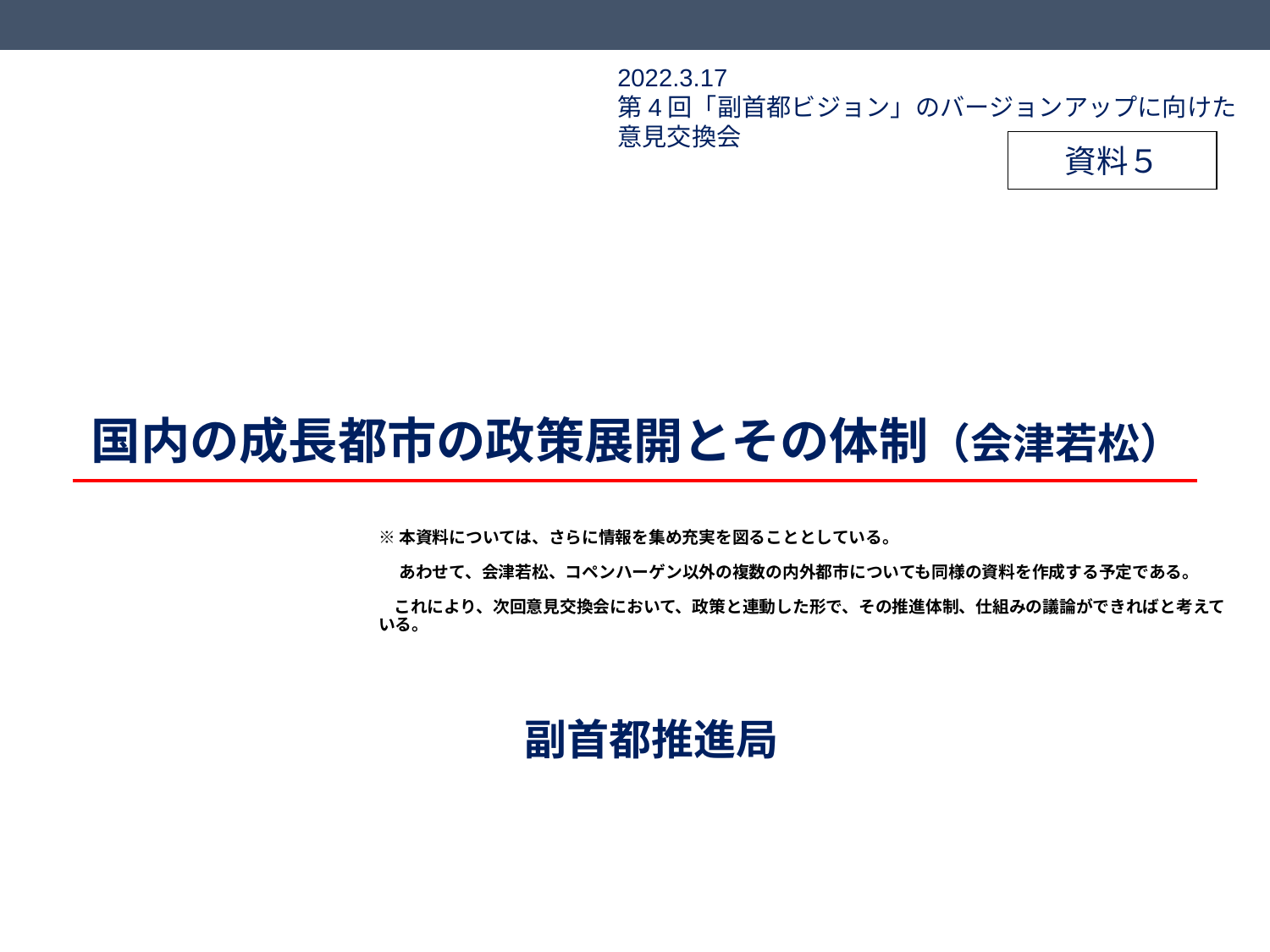

2022.3.17
第4回「副首都ビジョン」のバージョンアップに向けた意見交換会
資料５
# 国内の成長都市の政策展開とその体制（会津若松）

※本資料については、さらに情報を集め充実を図ることとしている。
　 あわせて、会津若松、コペンハーゲン以外の複数の内外都市についても同様の資料を作成する予定である。
   これにより、次回意見交換会において、政策と連動した形で、その推進体制、仕組みの議論ができればと考えている。

副首都推進局